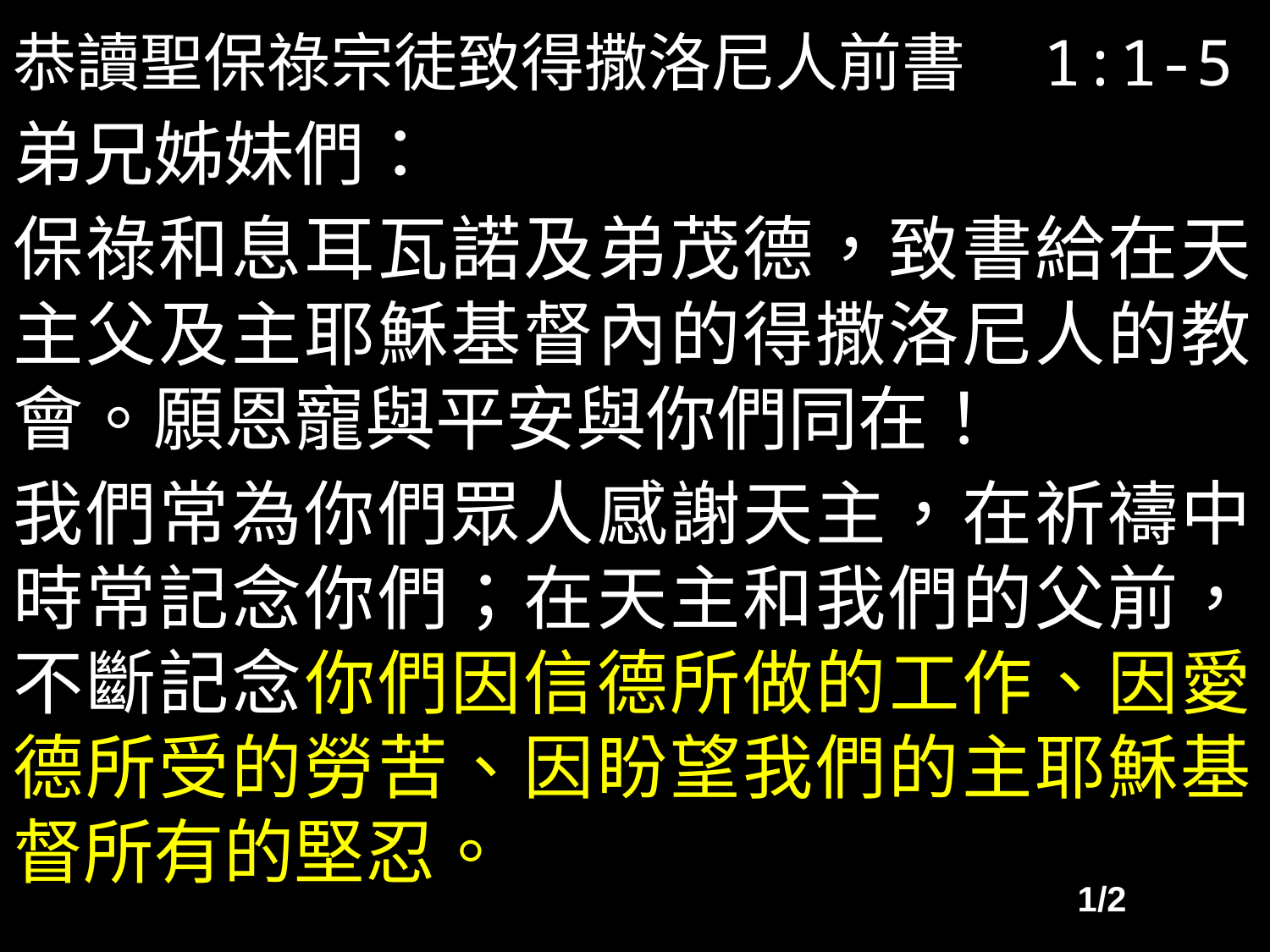

恭讀聖保祿宗徒致得撒洛尼人前書　1:1-5
弟兄姊妹們：
保祿和息耳瓦諾及弟茂德，致書給在天主父及主耶穌基督內的得撒洛尼人的教會。願恩寵與平安與你們同在！
我們常為你們眾人感謝天主，在祈禱中時常記念你們；在天主和我們的父前，不斷記念你們因信德所做的工作、因愛德所受的勞苦、因盼望我們的主耶穌基督所有的堅忍。

1/2